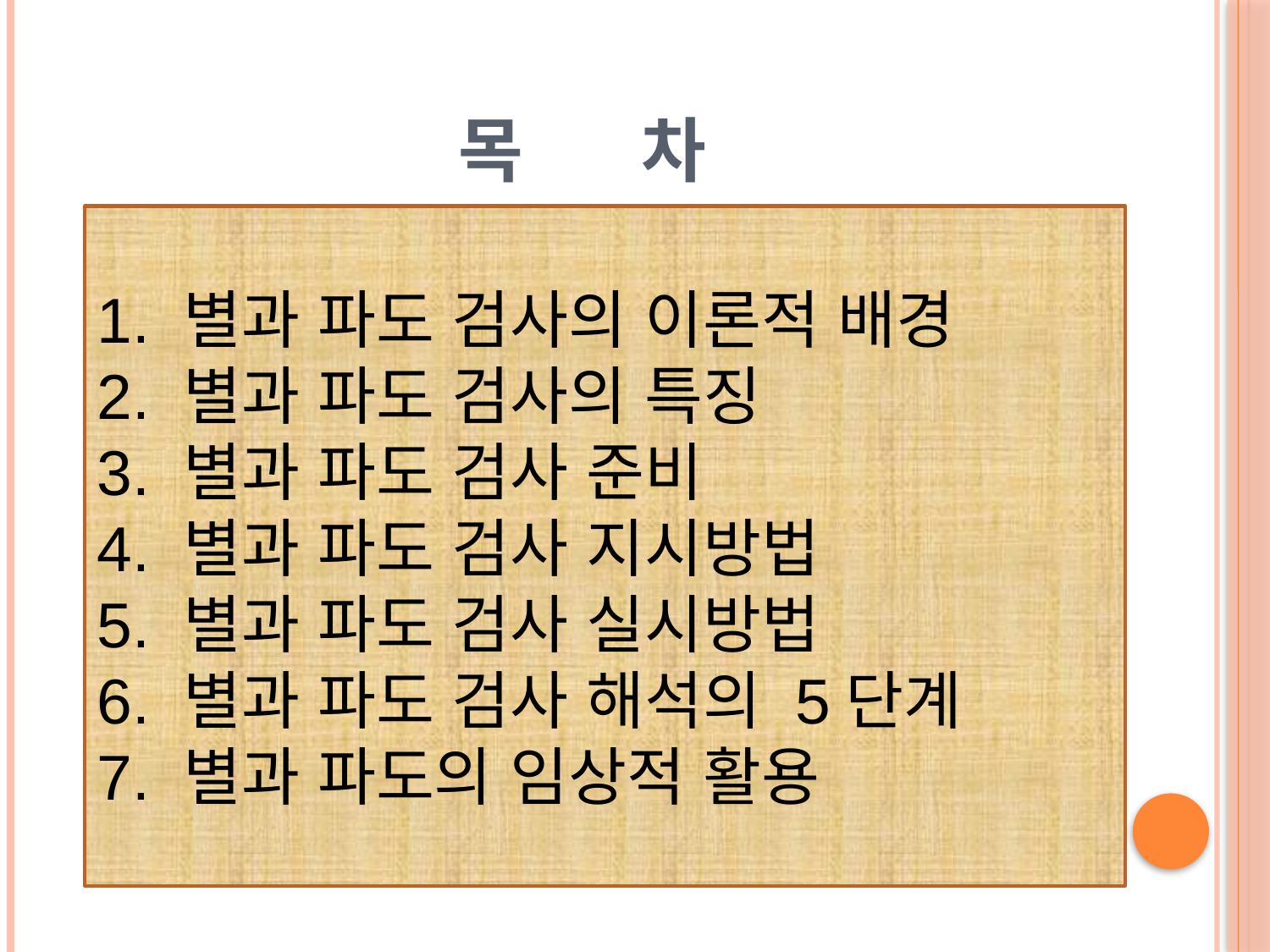

# 목      차
1. 별과 파도 검사의 이론적 배경
2. 별과 파도 검사의 특징
3. 별과 파도 검사 준비
4. 별과 파도 검사 지시방법
5. 별과 파도 검사 실시방법
6. 별과 파도 검사 해석의 5단계
7. 별과 파도의 임상적 활용